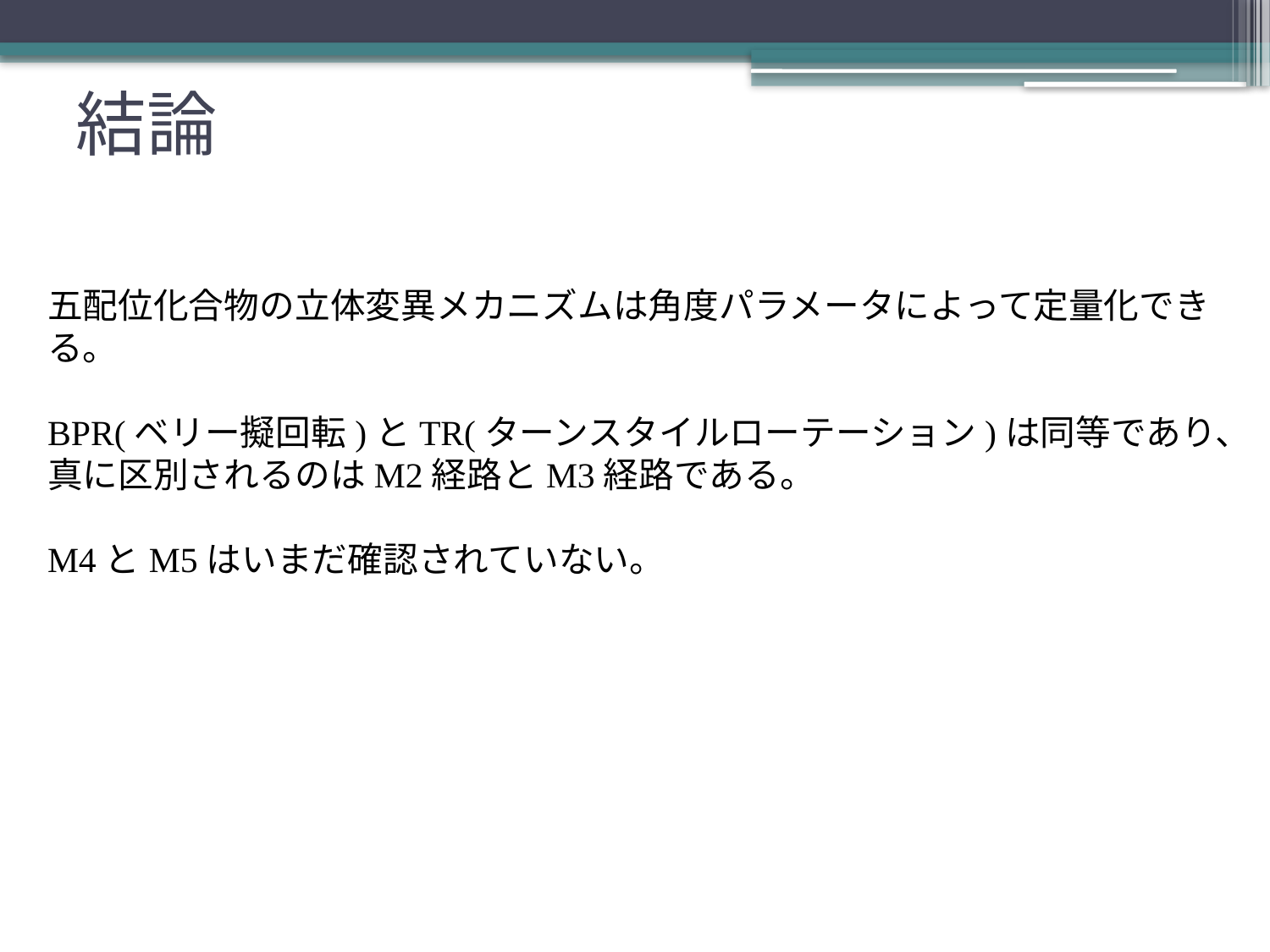

結論
五配位化合物の立体変異メカニズムは角度パラメータによって定量化できる。

BPR(ベリー擬回転)とTR(ターンスタイルローテーション)は同等であり、真に区別されるのはM2経路とM3経路である。

M4とM5はいまだ確認されていない。